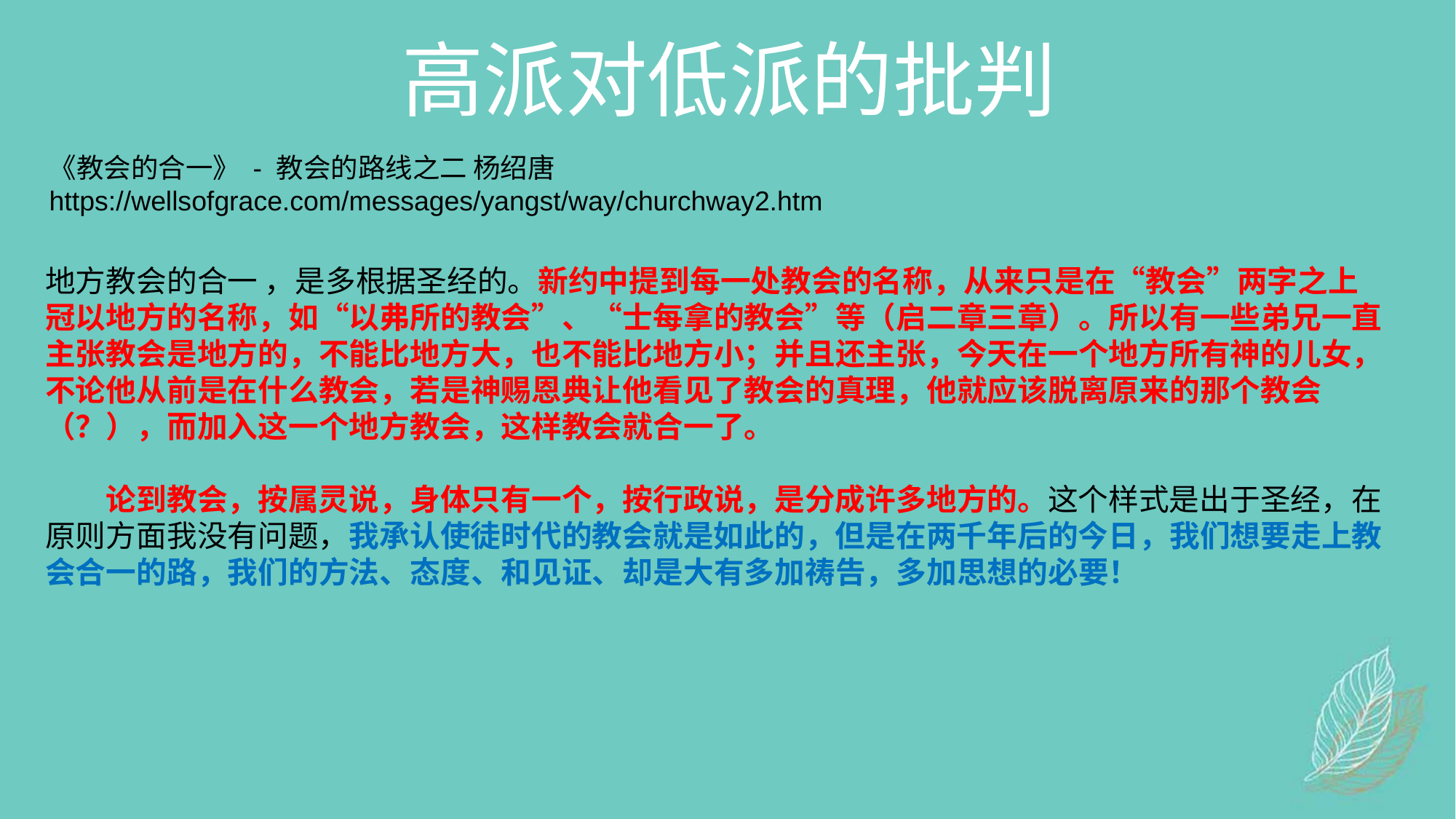

高派对低派的批判
《教会的合一》 - 教会的路线之二 杨绍唐
https://wellsofgrace.com/messages/yangst/way/churchway2.htm
地方教会的合一 ，是多根据圣经的。新约中提到每一处教会的名称，从来只是在“教会”两字之上冠以地方的名称，如“以弗所的教会”、“士每拿的教会”等（启二章三章）。所以有一些弟兄一直主张教会是地方的，不能比地方大，也不能比地方小；并且还主张，今天在一个地方所有神的儿女，不论他从前是在什么教会，若是神赐恩典让他看见了教会的真理，他就应该脱离原来的那个教会（？），而加入这一个地方教会，这样教会就合一了。

　　论到教会，按属灵说，身体只有一个，按行政说，是分成许多地方的。这个样式是出于圣经，在原则方面我没有问题，我承认使徒时代的教会就是如此的，但是在两千年后的今日，我们想要走上教会合一的路，我们的方法、态度、和见证、却是大有多加祷告，多加思想的必要！